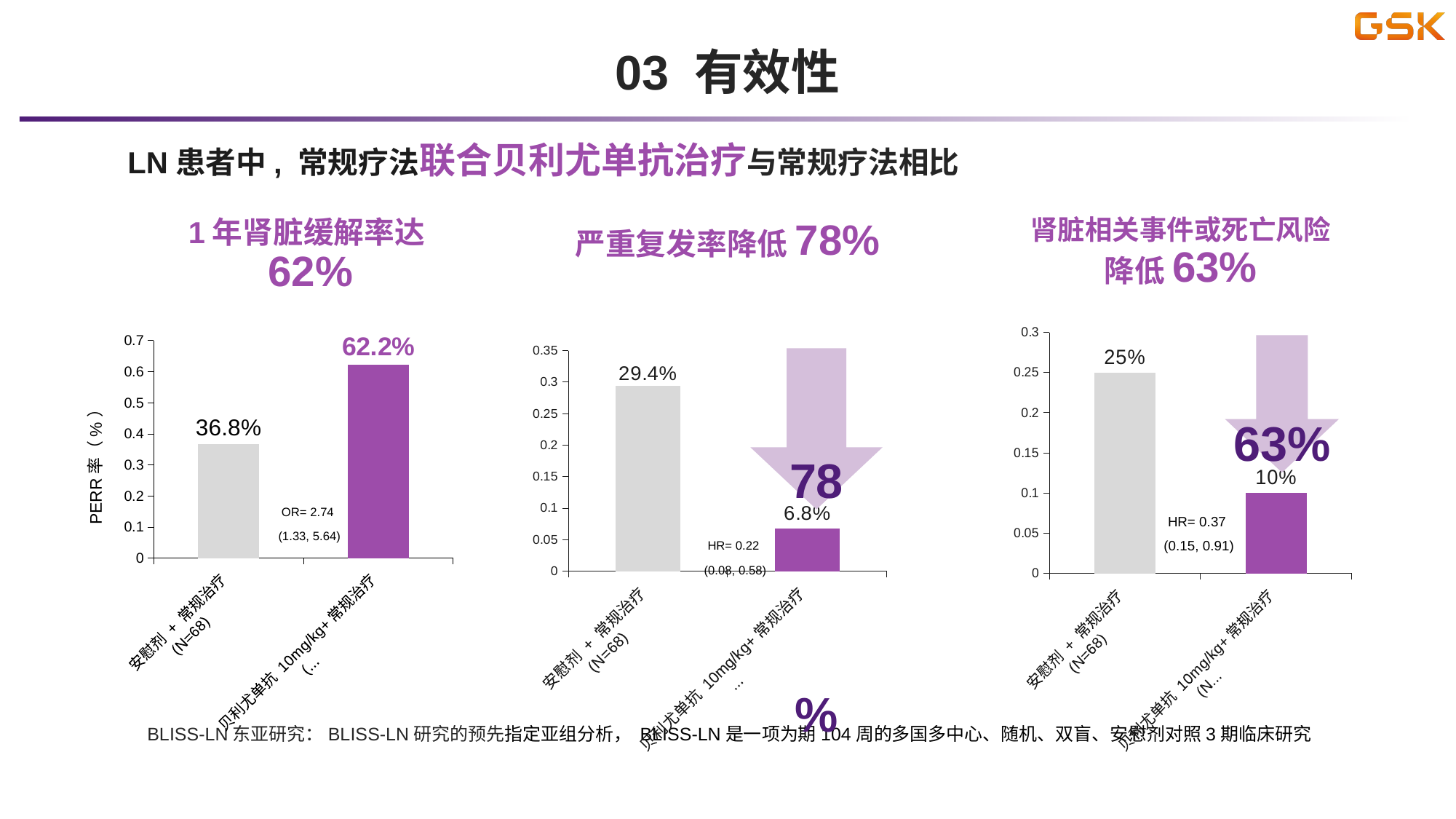

03 有效性

LN患者中, 常规疗法联合贝利尤单抗治疗与常规疗法相比
肾脏相关事件或死亡风险降低63%
1年肾脏缓解率达62%
严重复发率降低78%
63%

### Chart

| Category | 东亚人群 |
|---|---|
| 安慰剂 + 常规治疗
(N=68) | 0.25 |
| 贝利尤单抗 10mg/kg+常规治疗
(N=74) | 0.1 |
HR= 0.37
(0.15, 0.91)
78%

### Chart

| Category | 东亚人群 |
|---|---|
| 安慰剂 + 常规治疗
(N=68) | 0.294 |
| 贝利尤单抗 10mg/kg+常规治疗
(N=74) | 0.068 |
HR= 0.22
(0.08, 0.58)

### Chart

| Category | 东亚人群 |
|---|---|
| 安慰剂 + 常规治疗
(N=68) | 0.368 |
| 贝利尤单抗 10mg/kg+常规治疗
(N=74) | 0.622 |
PERR率（%）
OR= 2.74
(1.33, 5.64)
BLISS-LN东亚研究：BLISS-LN研究的预先指定亚组分析， BLISS-LN是一项为期104周的多国多中心、随机、双盲、安慰剂对照3期临床研究